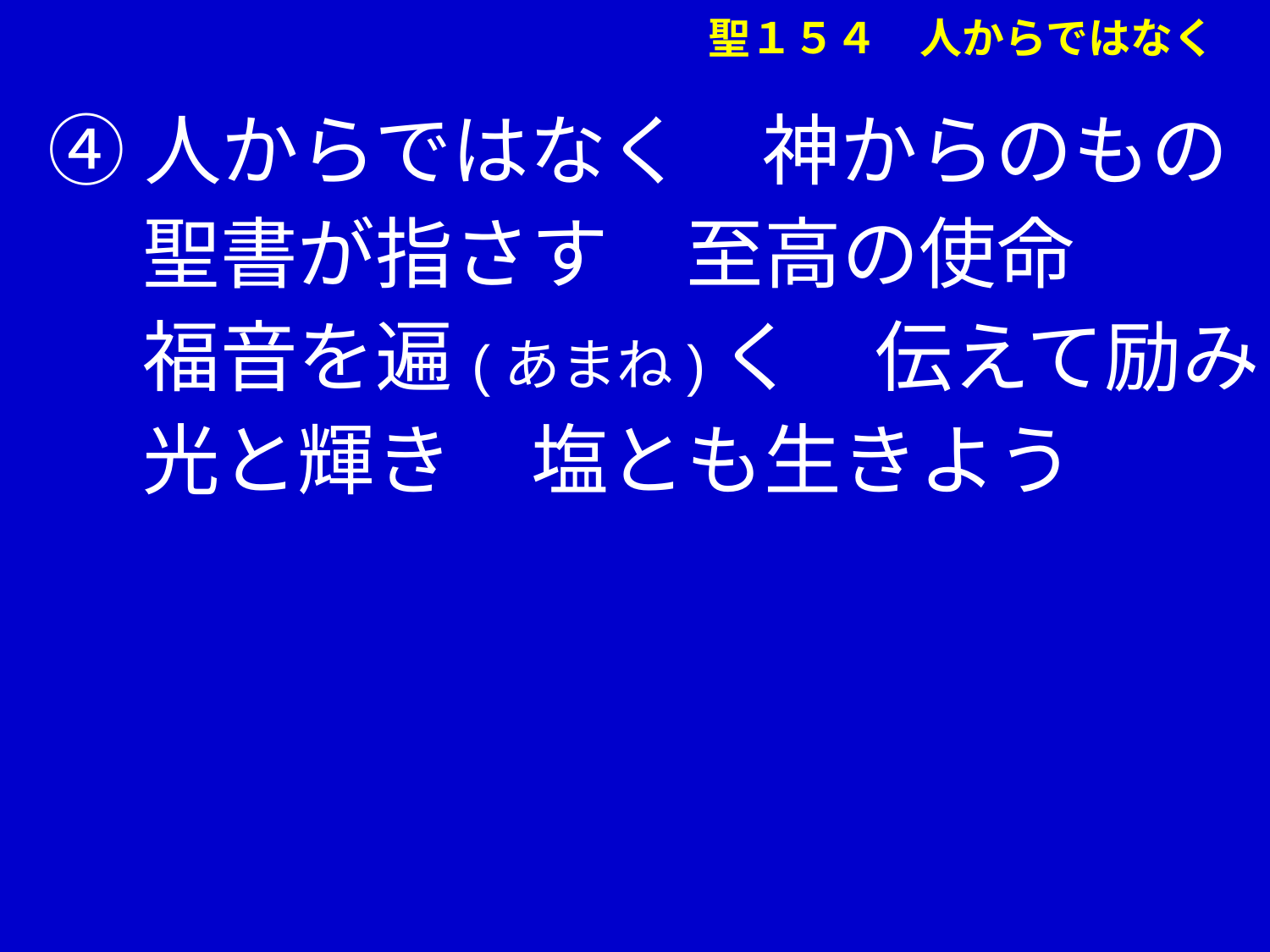

④人からではなく　神からのもの
　 聖書が指さす　至高の使命
　 福音を遍(あまね)く　伝えて励み
　 光と輝き　塩とも生きよう

聖１５４　人からではなく